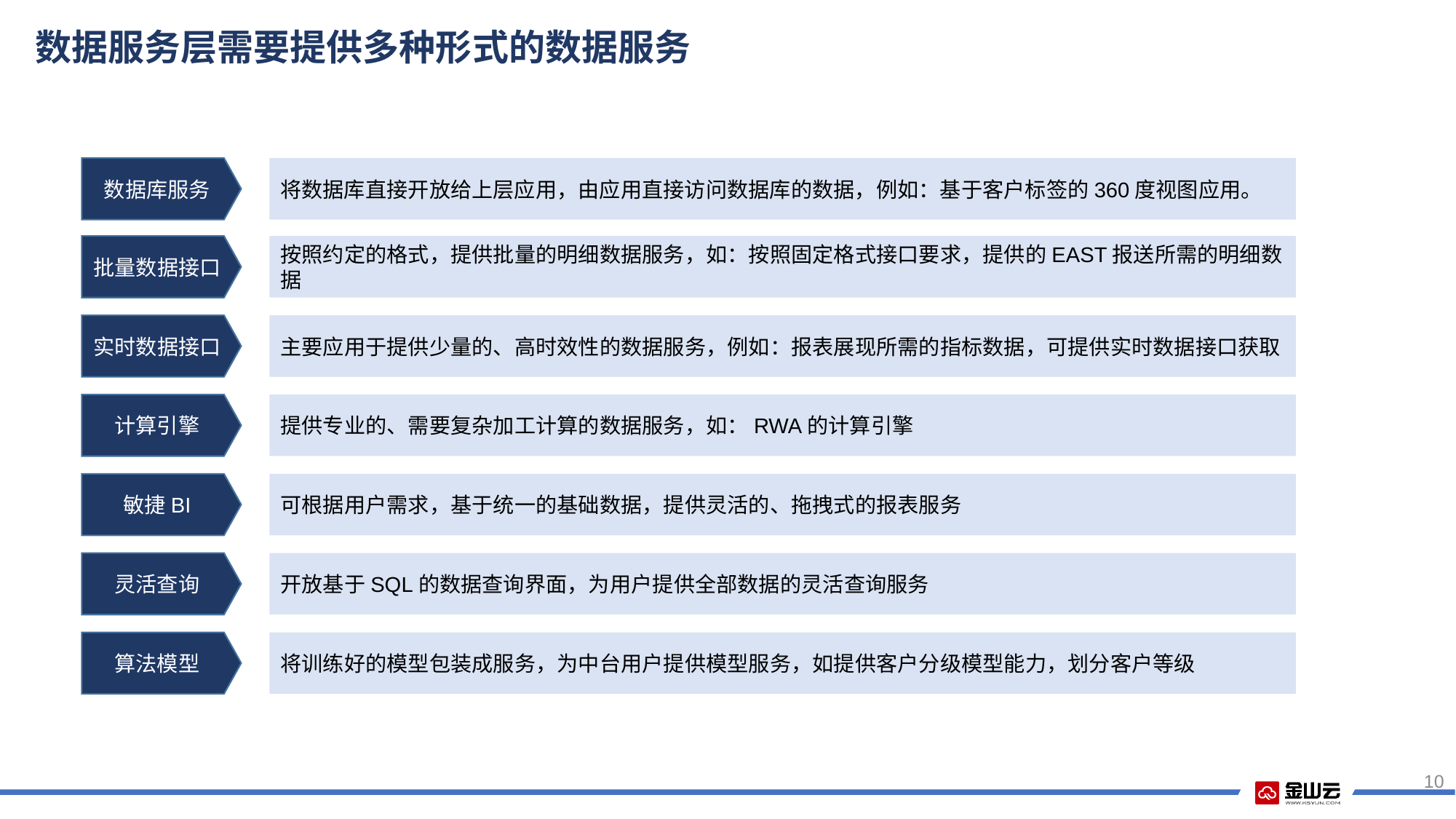

数据服务层需要提供多种形式的数据服务
数据库服务
将数据库直接开放给上层应用，由应用直接访问数据库的数据，例如：基于客户标签的360度视图应用。
批量数据接口
按照约定的格式，提供批量的明细数据服务，如：按照固定格式接口要求，提供的EAST报送所需的明细数据
实时数据接口
主要应用于提供少量的、高时效性的数据服务，例如：报表展现所需的指标数据，可提供实时数据接口获取
计算引擎
提供专业的、需要复杂加工计算的数据服务，如：RWA的计算引擎
敏捷BI
可根据用户需求，基于统一的基础数据，提供灵活的、拖拽式的报表服务
灵活查询
开放基于SQL的数据查询界面，为用户提供全部数据的灵活查询服务
算法模型
将训练好的模型包装成服务，为中台用户提供模型服务，如提供客户分级模型能力，划分客户等级
10